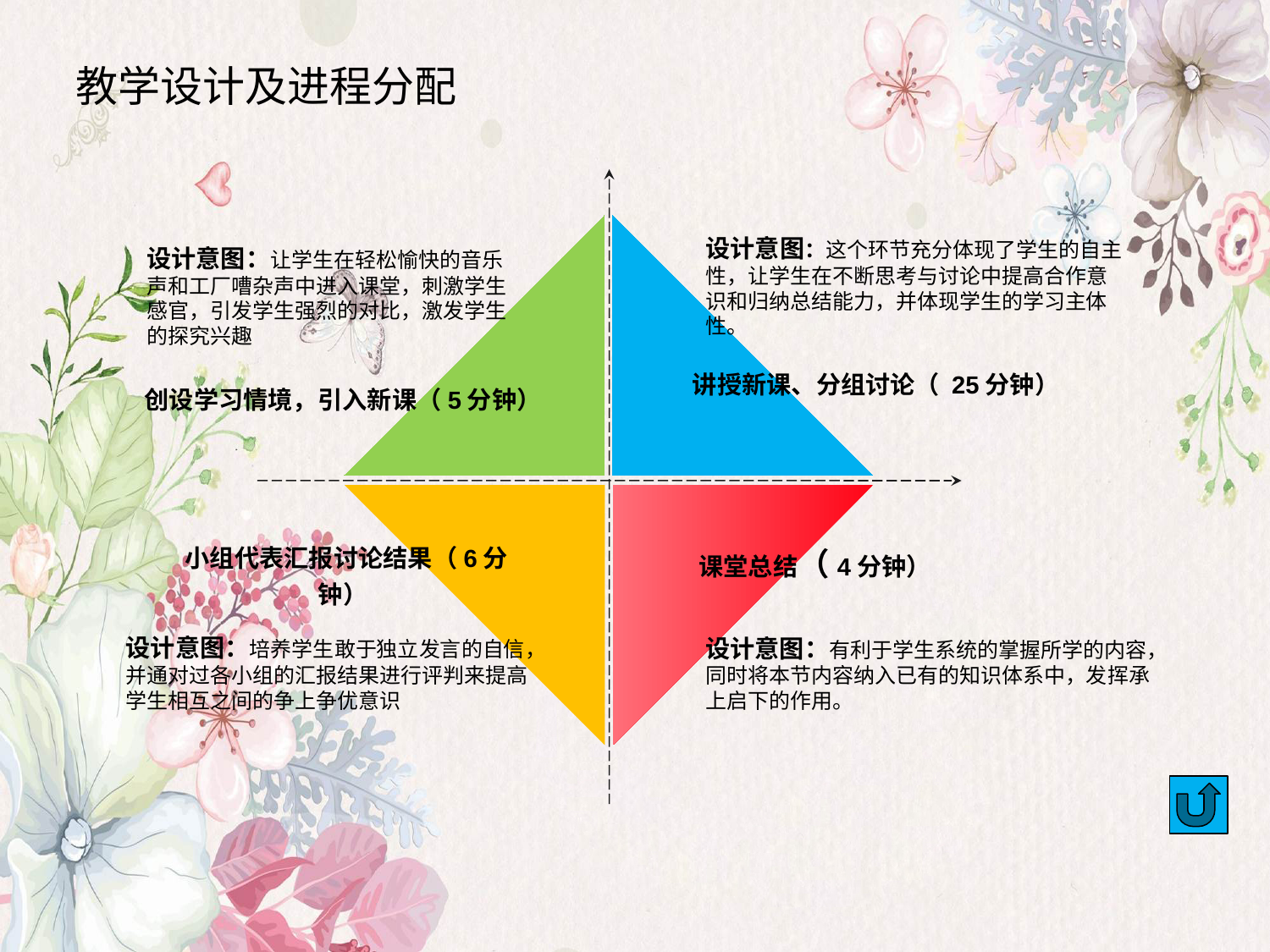

# 教学设计及进程分配

设计意图：这个环节充分体现了学生的自主性，让学生在不断思考与讨论中提高合作意识和归纳总结能力，并体现学生的学习主体性。

设计意图：让学生在轻松愉快的音乐声和工厂嘈杂声中进入课堂，刺激学生感官，引发学生强烈的对比，激发学生的探究兴趣
讲授新课、分组讨论（ 25分钟）

创设学习情境，引入新课（5分钟）

小组代表汇报讨论结果（6分钟）

课堂总结（4分钟）

设计意图：培养学生敢于独立发言的自信，并通对过各小组的汇报结果进行评判来提高学生相互之间的争上争优意识
设计意图：有利于学生系统的掌握所学的内容，同时将本节内容纳入已有的知识体系中，发挥承上启下的作用。